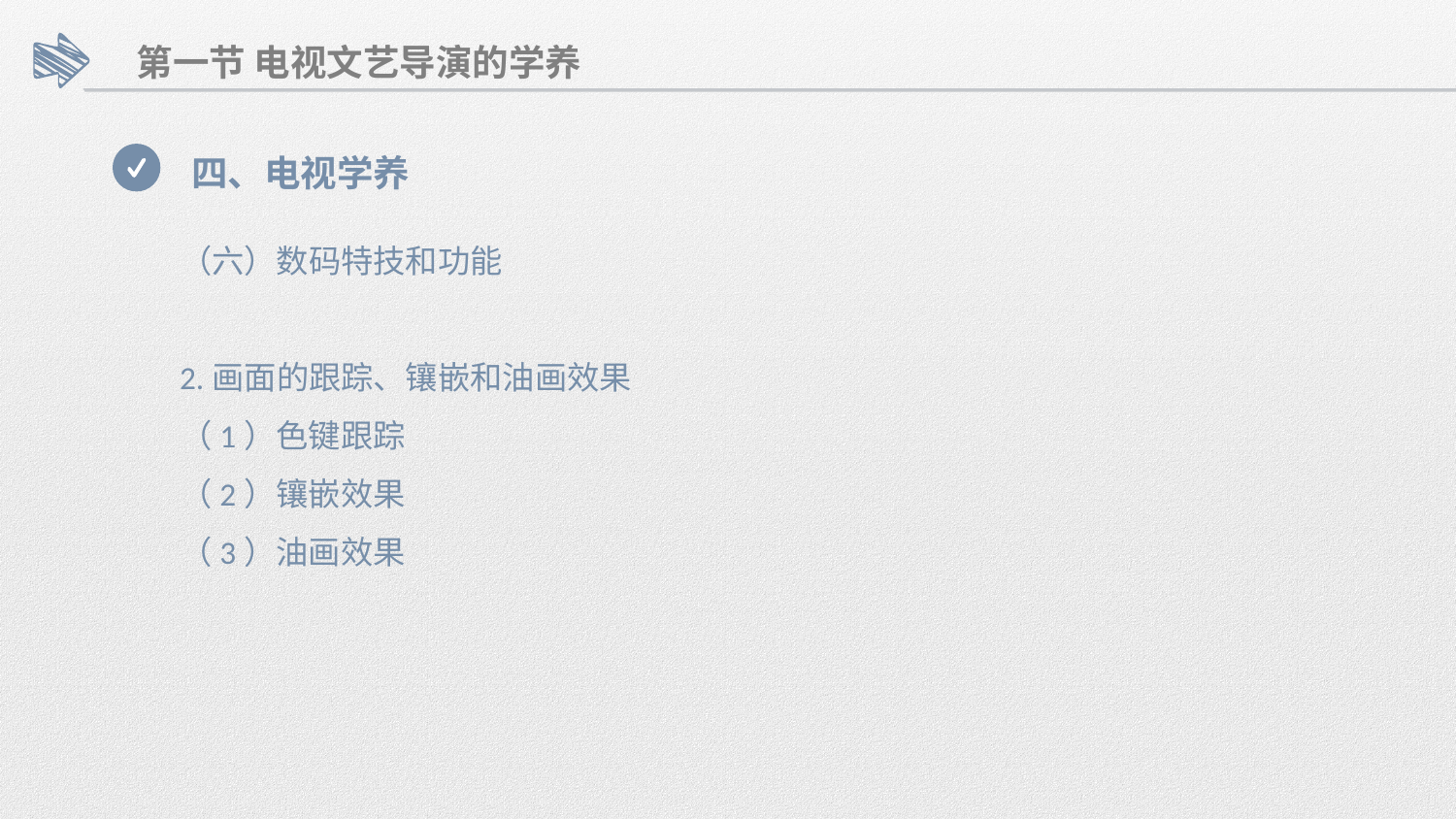

第一节 电视文艺导演的学养
四、电视学养

（六）数码特技和功能

2.画面的跟踪、镶嵌和油画效果
（1）色键跟踪
（2）镶嵌效果
（3）油画效果